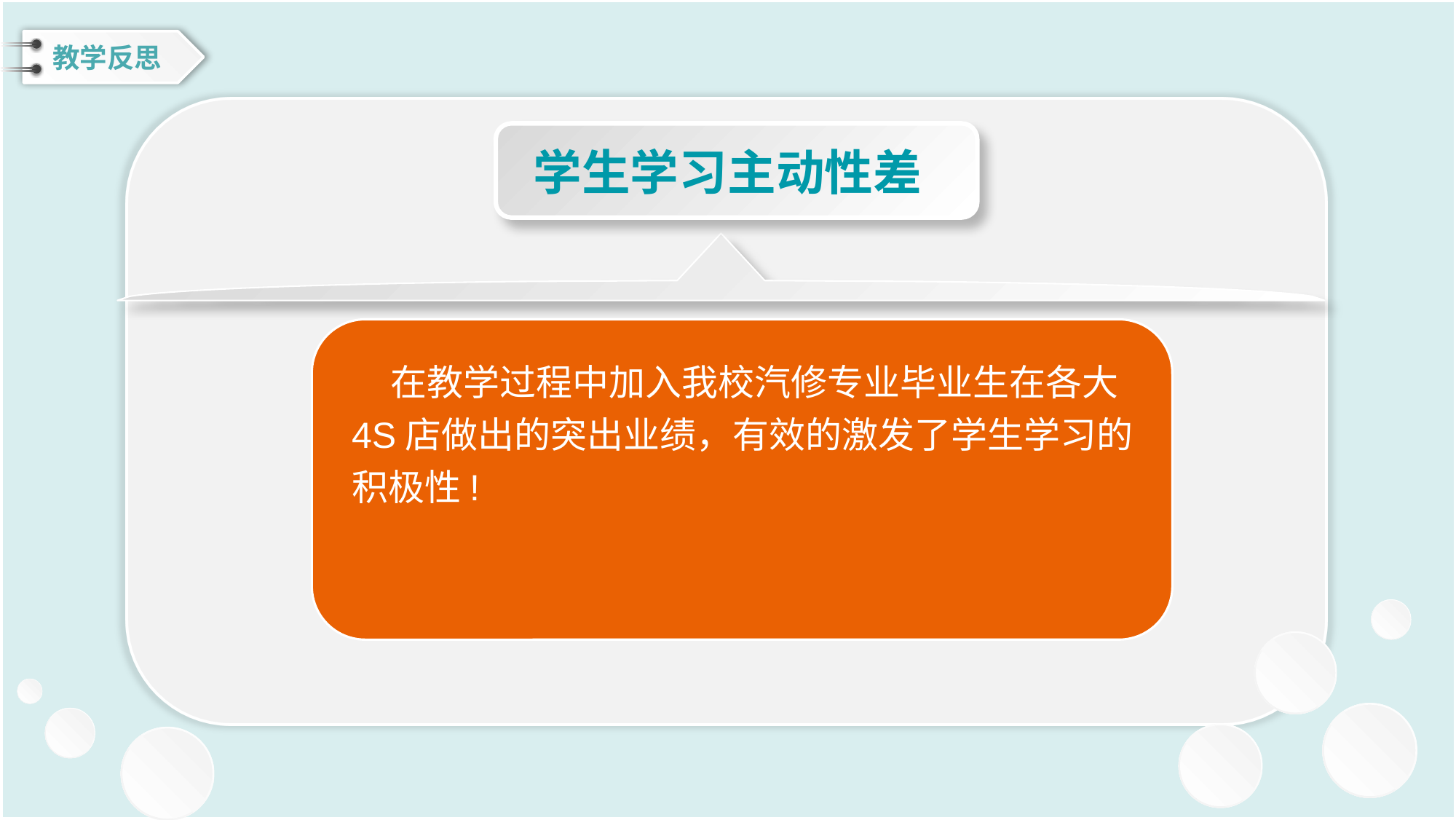

教学反思

学生学习主动性差

      在教学过程中加入我校汽修专业毕业生在各大4S店做出的突出业绩，有效的激发了学生学习的积极性!